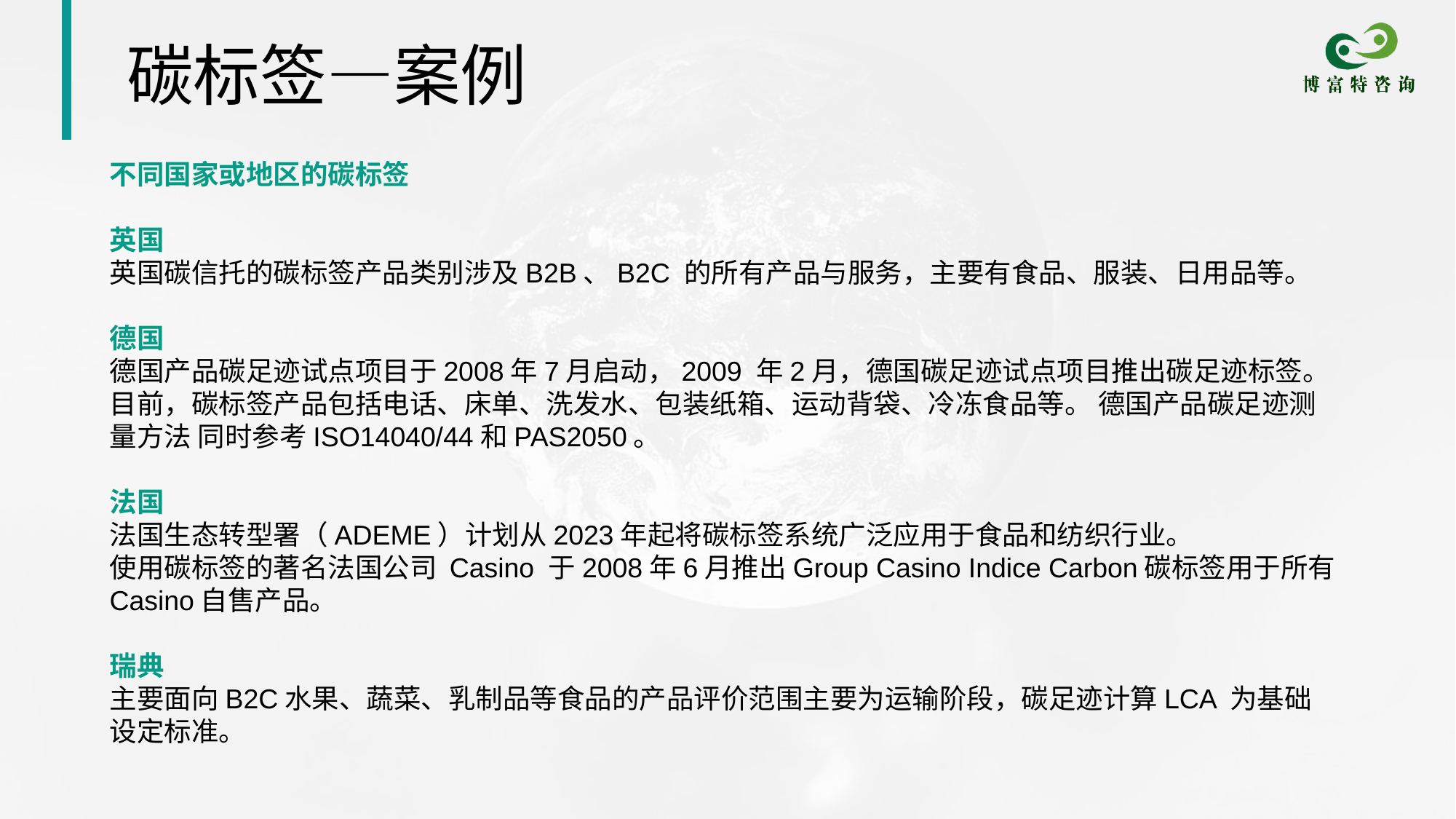

# 碳标签—案例
不同国家或地区的碳标签

英国
英国碳信托的碳标签产品类别涉及B2B、B2C 的所有产品与服务，主要有食品、服装、日用品等。

德国
德国产品碳足迹试点项目于2008年7月启动，2009 年2月，德国碳足迹试点项目推出碳足迹标签。目前，碳标签产品包括电话、床单、洗发水、包装纸箱、运动背袋、冷冻食品等。 德国产品碳足迹测量方法 同时参考ISO14040/44和PAS2050。

法国
法国生态转型署（ADEME）计划从2023年起将碳标签系统广泛应用于食品和纺织行业。
使用碳标签的著名法国公司 Casino 于2008年6月推出Group Casino Indice Carbon碳标签用于所有 Casino自售产品。

瑞典
主要面向B2C水果、蔬菜、乳制品等食品的产品评价范围主要为运输阶段，碳足迹计算LCA 为基础设定标准。